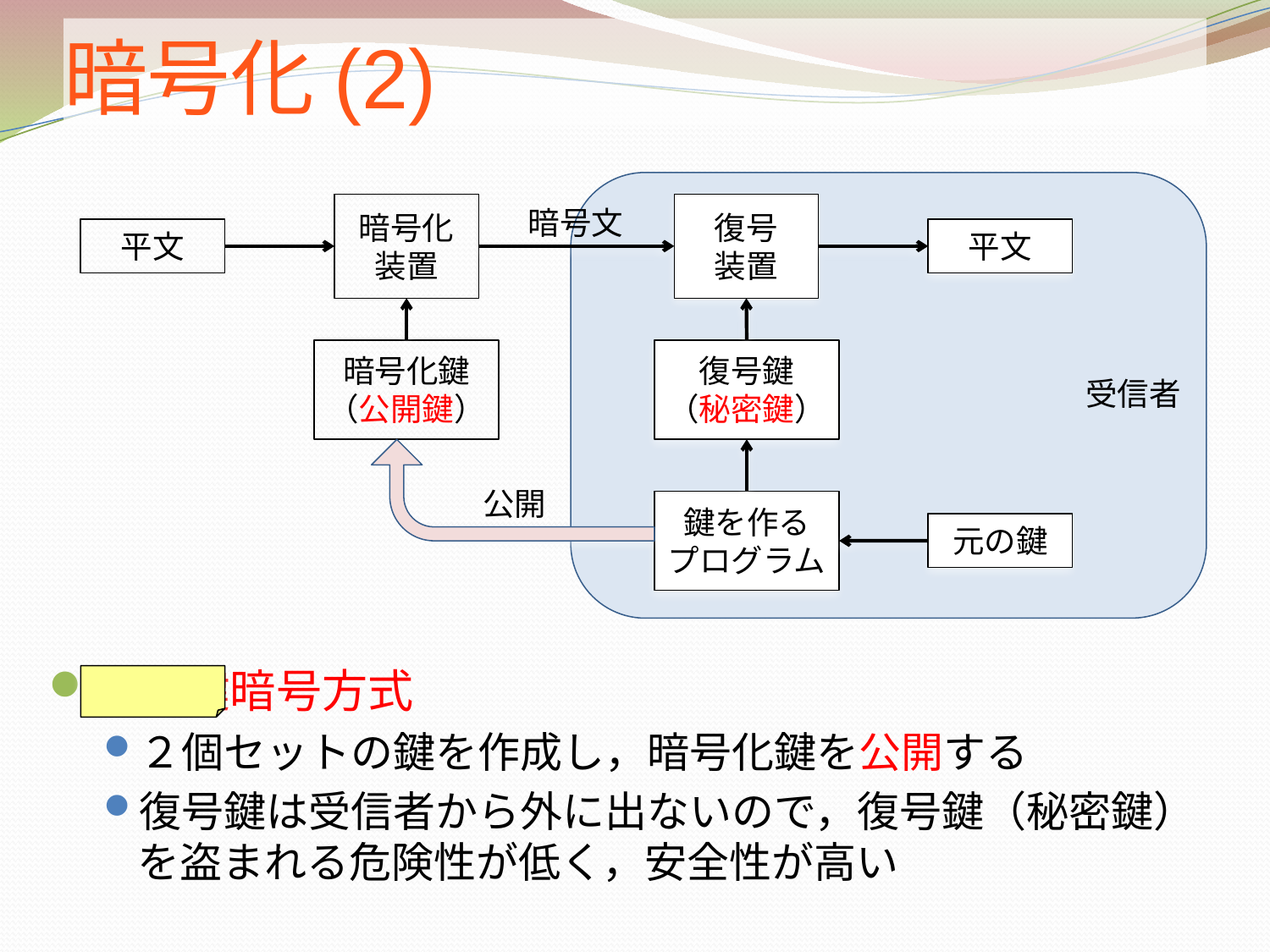

# 暗号化(2)

暗号化装置
復号
装置
暗号文
平文
平文
暗号化鍵
（公開鍵）
復号鍵
（秘密鍵）

受信者
公開
鍵を作る
プログラム
元の鍵
公開鍵暗号方式
２個セットの鍵を作成し，暗号化鍵を公開する
復号鍵は受信者から外に出ないので，復号鍵（秘密鍵）を盗まれる危険性が低く，安全性が高い